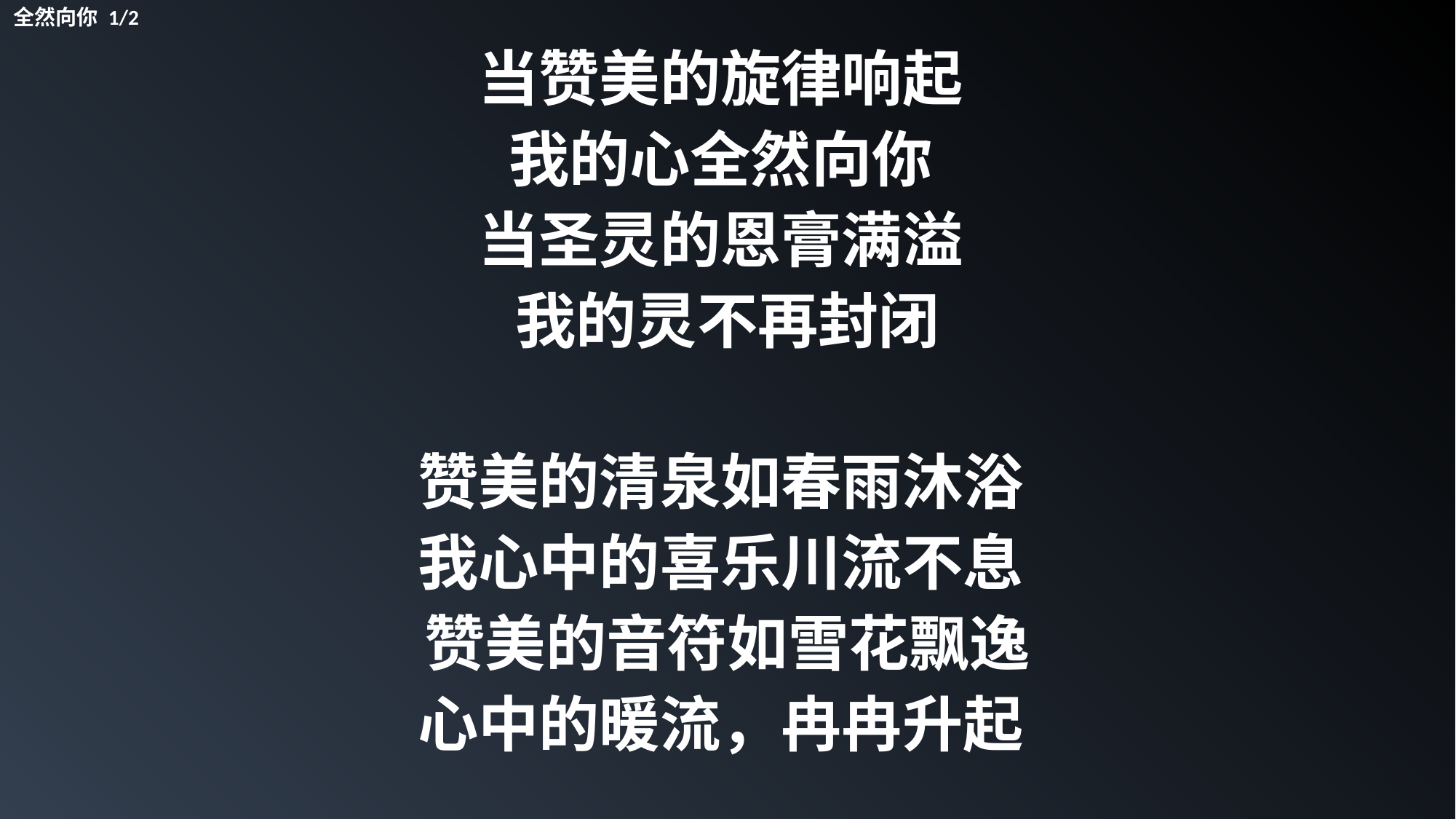

全然向你 1/2
当赞美的旋律响起
我的心全然向你
当圣灵的恩膏满溢
我的灵不再封闭

赞美的清泉如春雨沐浴
我心中的喜乐川流不息
赞美的音符如雪花飘逸
心中的暖流，冉冉升起